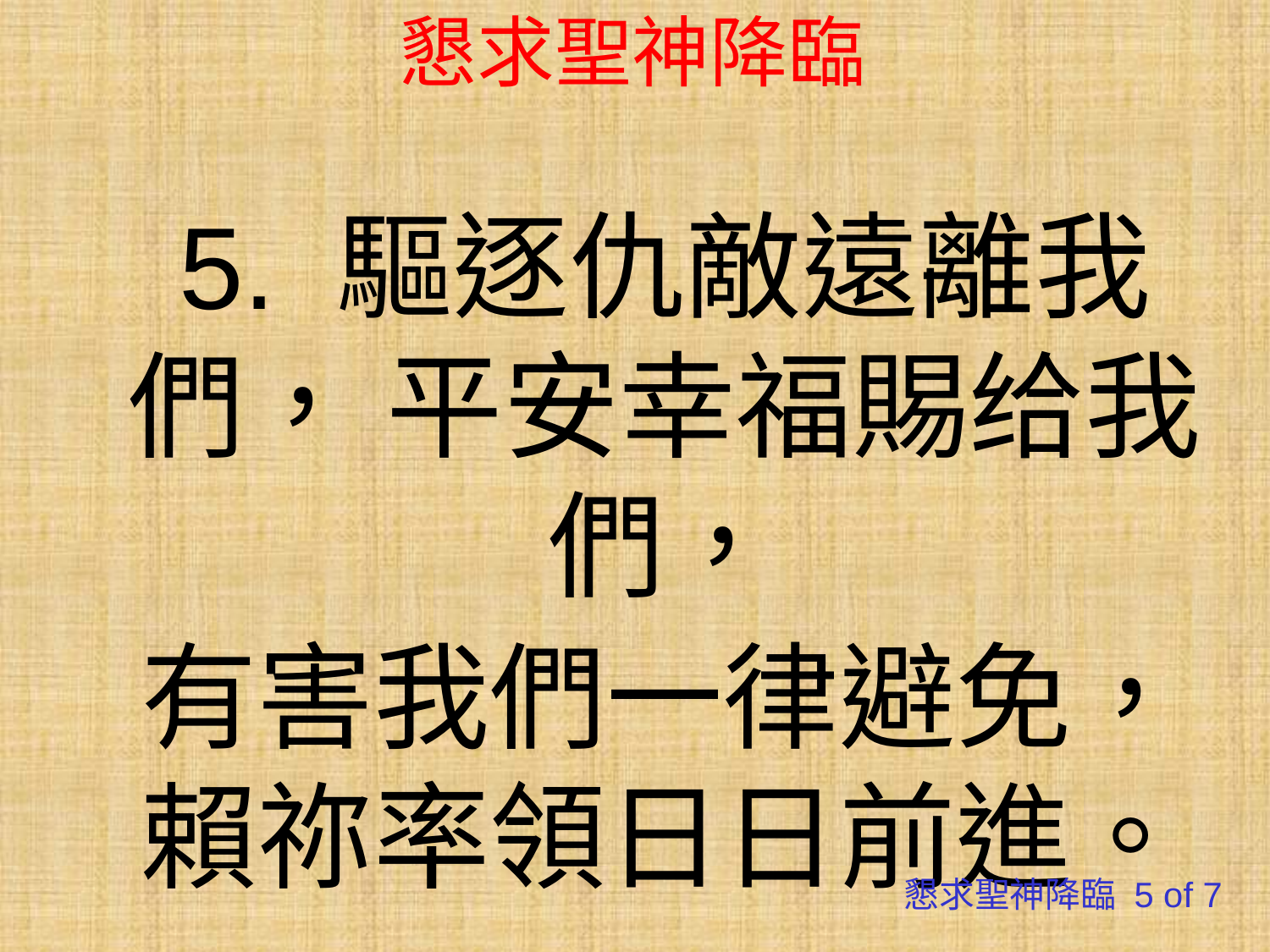

# 懇求聖神降臨
5. 驅逐仇敵遠離我們， 平安幸福賜给我們，
有害我們一律避免， 賴祢率領日日前進。

懇求聖神降臨 5 of 7